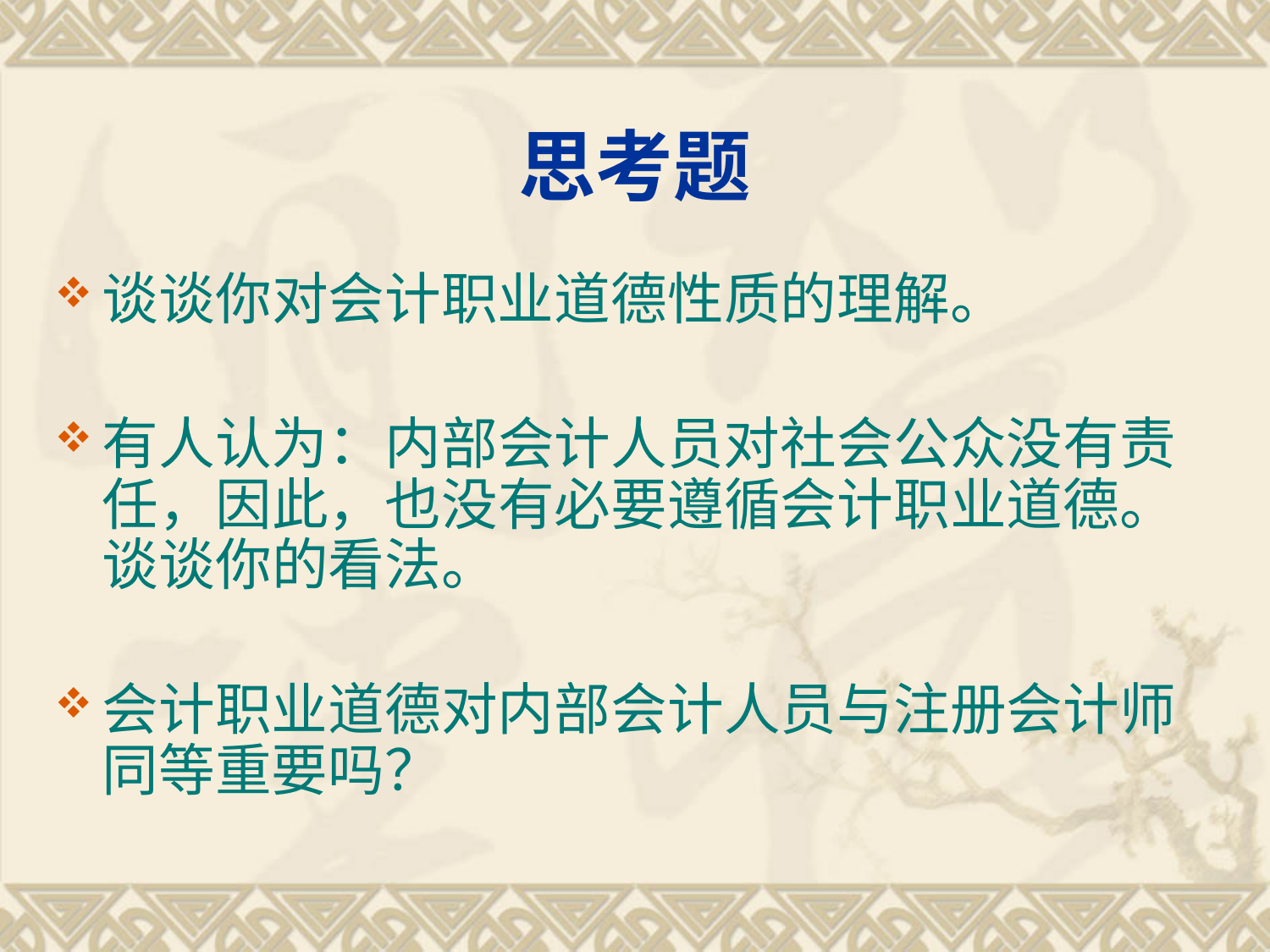

# 思考题
谈谈你对会计职业道德性质的理解。

有人认为：内部会计人员对社会公众没有责任，因此，也没有必要遵循会计职业道德。谈谈你的看法。

会计职业道德对内部会计人员与注册会计师同等重要吗？